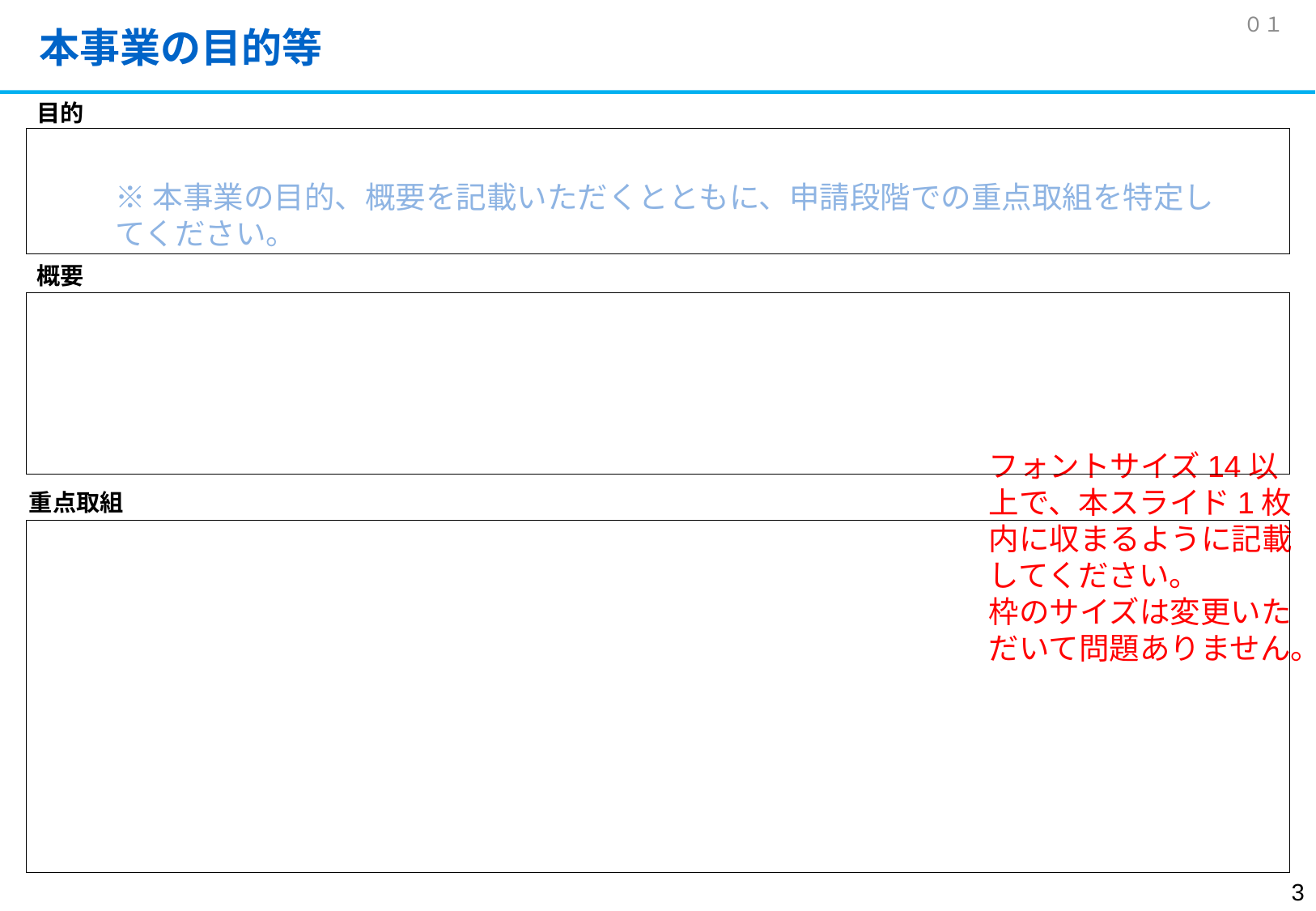

０１
# 本事業の目的等
目的

※本事業の目的、概要を記載いただくとともに、申請段階での重点取組を特定してください。
概要

フォントサイズ14以上で、本スライド1枚内に収まるように記載してください。
枠のサイズは変更いただいて問題ありません。
重点取組

3